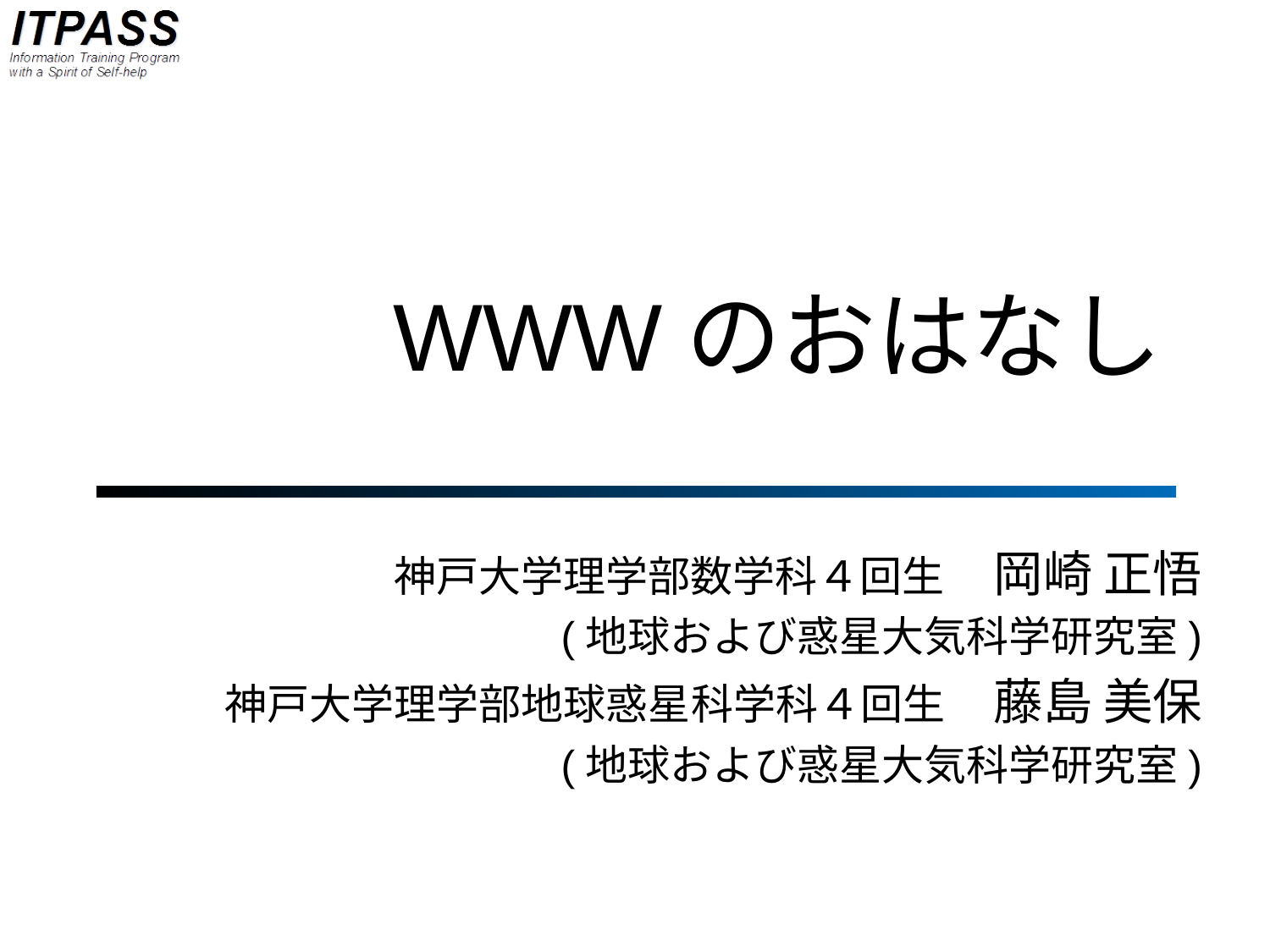

# WWWのおはなし
神戸大学理学部数学科４回生　岡崎 正悟
(地球および惑星大気科学研究室)
神戸大学理学部地球惑星科学科４回生　藤島 美保
(地球および惑星大気科学研究室)